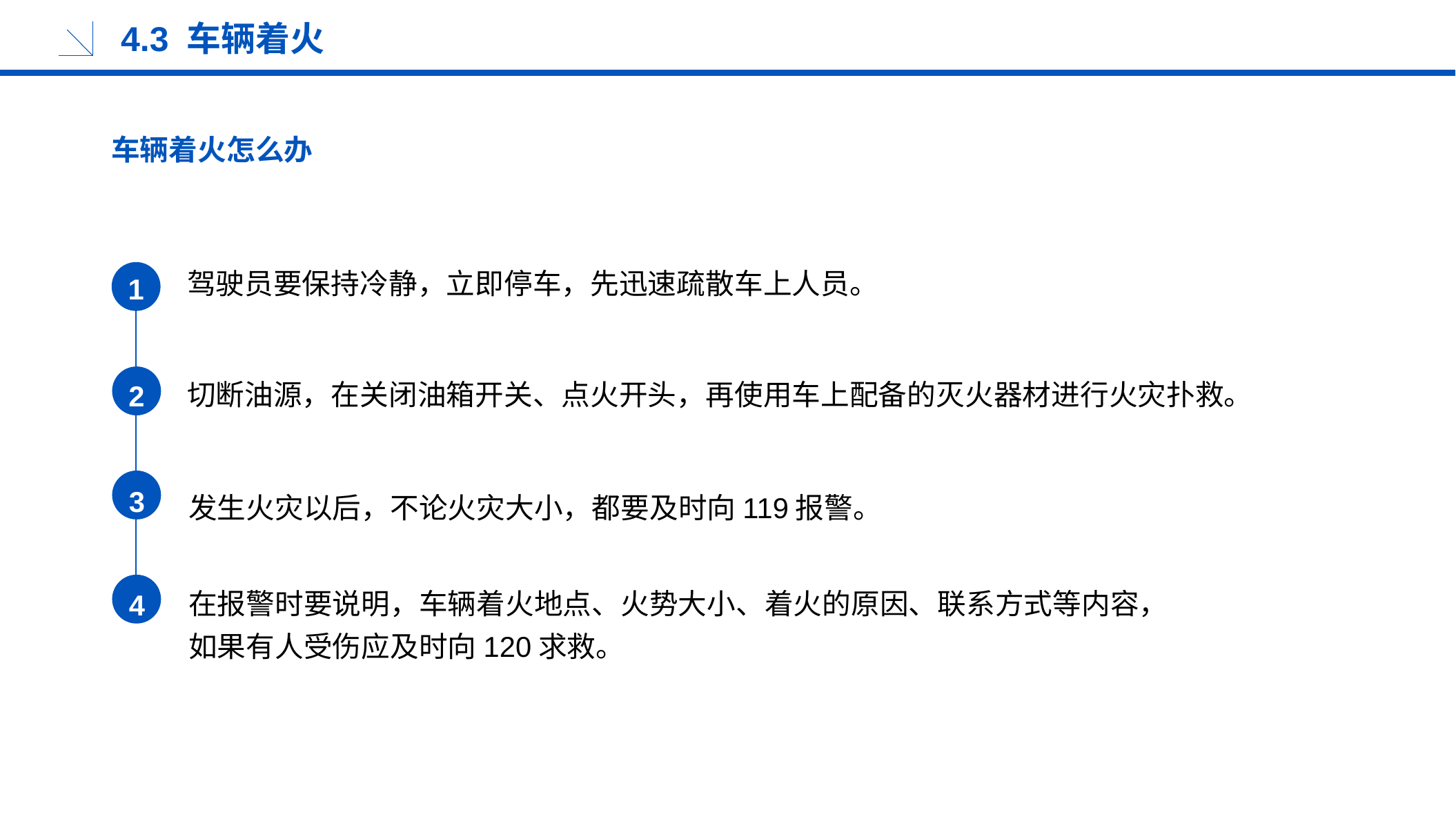

4.3 车辆着火
车辆着火怎么办
驾驶员要保持冷静，立即停车，先迅速疏散车上人员。

1
切断油源，在关闭油箱开关、点火开头，再使用车上配备的灭火器材进行火灾扑救。

2

3
发生火灾以后，不论火灾大小，都要及时向119报警。
在报警时要说明，车辆着火地点、火势大小、着火的原因、联系方式等内容，如果有人受伤应及时向120求救。

4